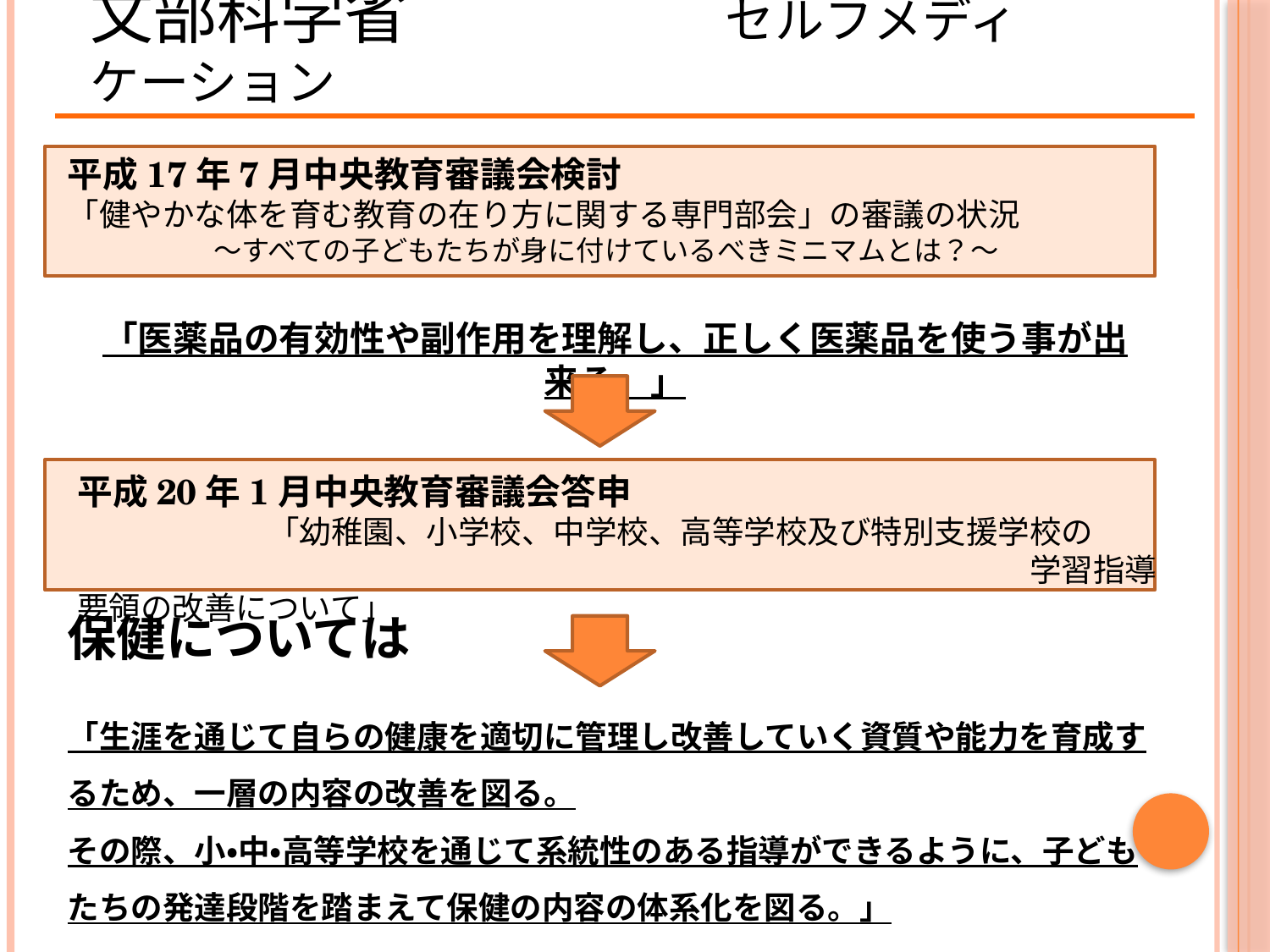

# 文部科学省　　　　　セルフメディケーション

平成17年7月中央教育審議会検討
「健やかな体を育む教育の在り方に関する専門部会」の審議の状況
                      ～すべての子どもたちが身に付けているべきミニマムとは？～
「医薬品の有効性や副作用を理解し、正しく医薬品を使う事が出来る。」

平成20年1月中央教育審議会答申
　　　　　　「幼稚園、小学校、中学校、高等学校及び特別支援学校の
　　　　　　　　　　　　　　　　　　　　　　　　　　　　　　学習指導要領の改善について」
保健については

「生涯を通じて自らの健康を適切に管理し改善していく資質や能力を育成するため、一層の内容の改善を図る。
その際、小・中・高等学校を通じて系統性のある指導ができるように、子どもたちの発達段階を踏まえて保健の内容の体系化を図る。」